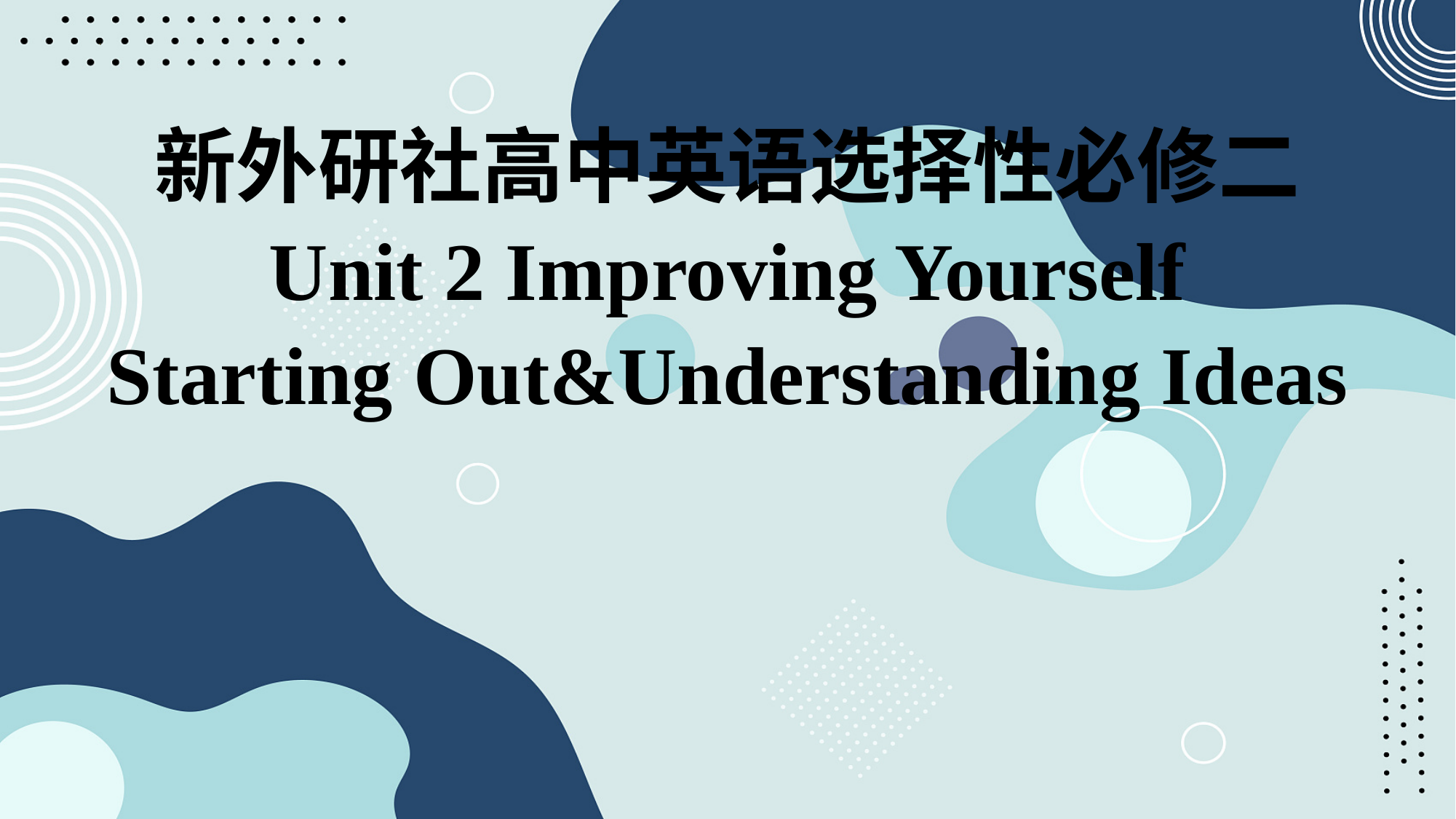

# 新外研社高中英语选择性必修二 Unit 2 Improving Yourself Starting Out&Understanding Ideas